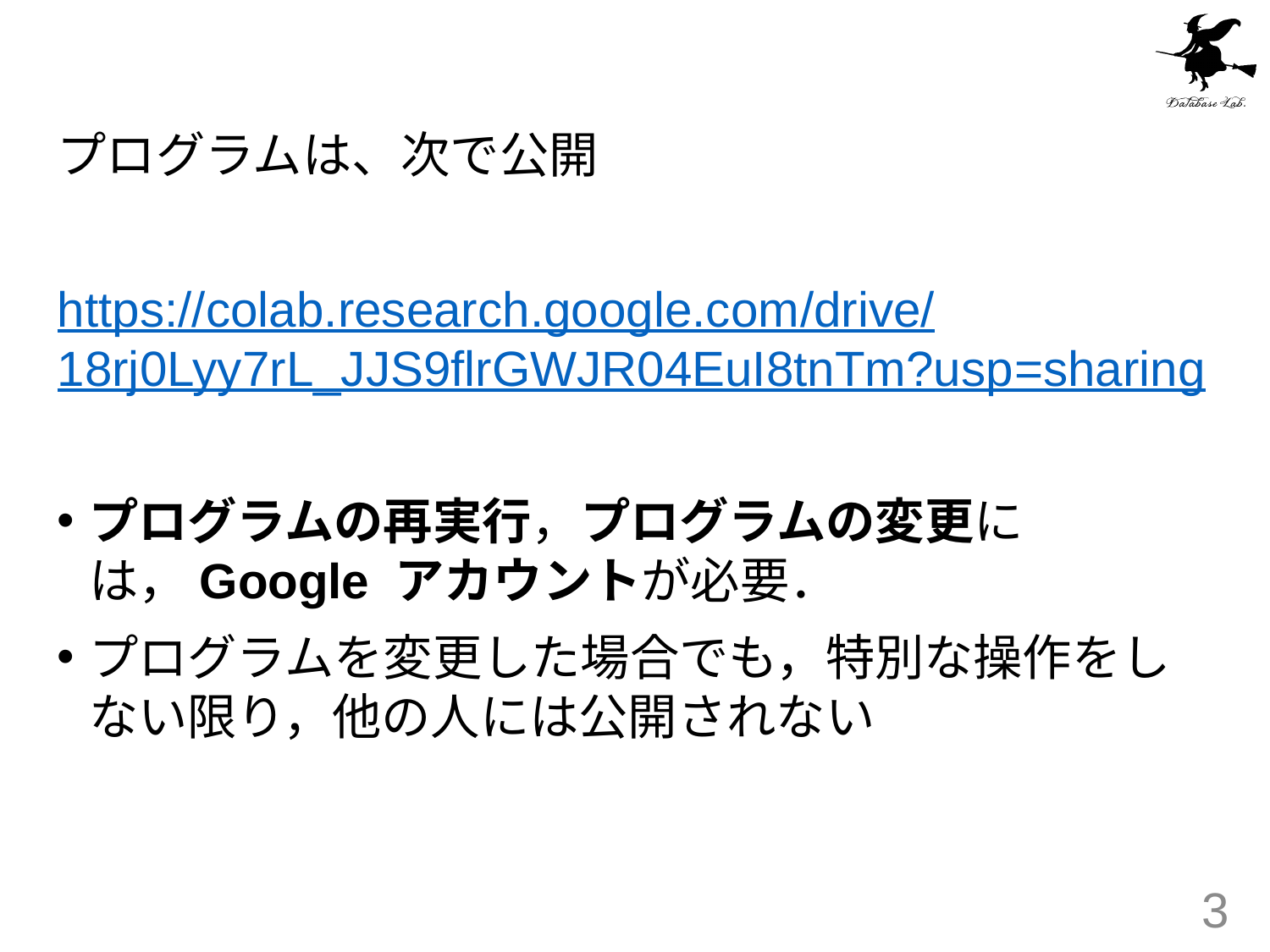

#
プログラムは、次で公開

https://colab.research.google.com/drive/18rj0Lyy7rL_JJS9flrGWJR04EuI8tnTm?usp=sharing

プログラムの再実行，プログラムの変更には，Google アカウントが必要．
プログラムを変更した場合でも，特別な操作をしない限り，他の人には公開されない
3